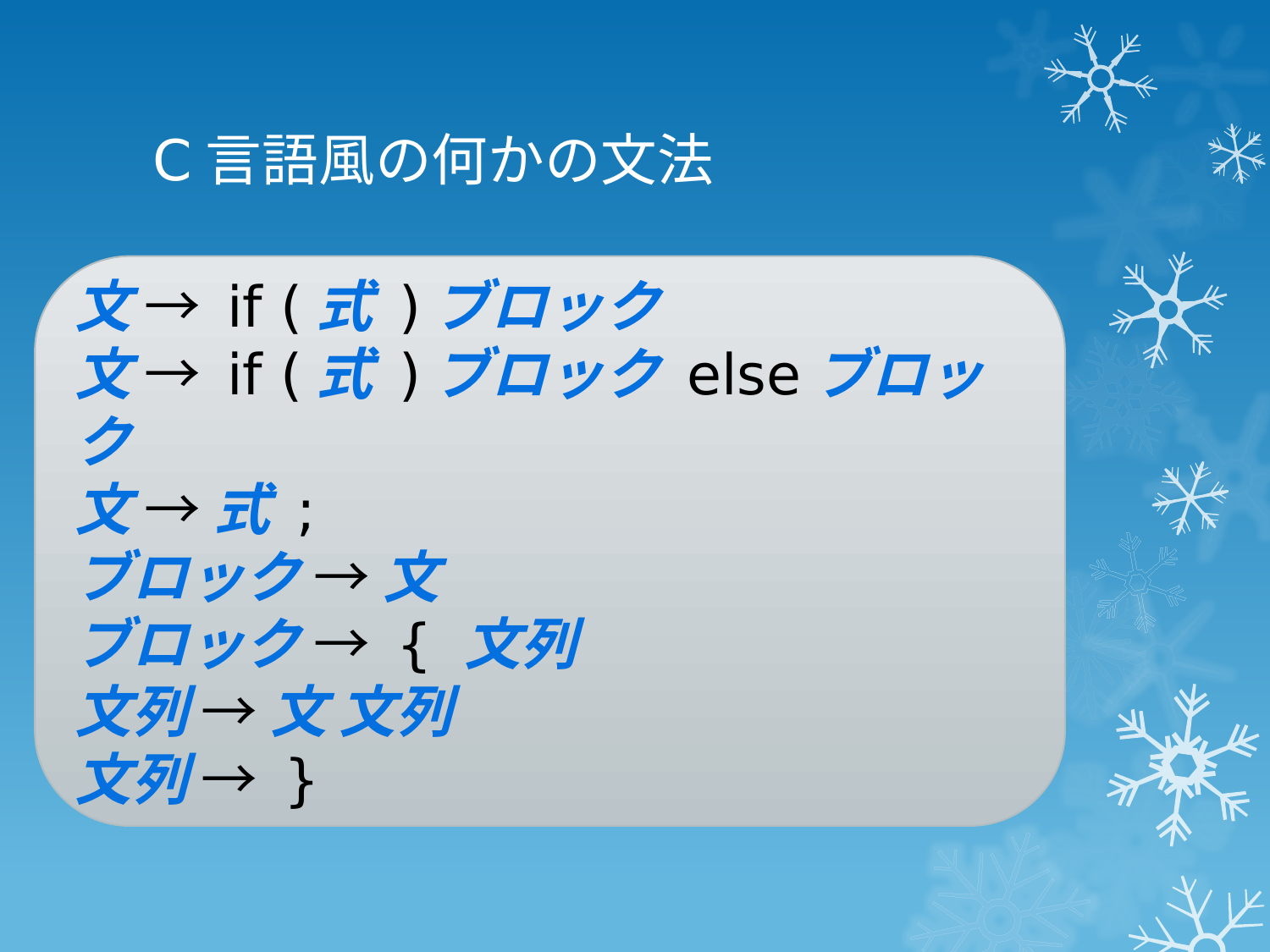

# C言語風の何かの文法
文 → if (式 )ブロック
文 → if (式 )ブロック elseブロック
文 → 式 ;
ブロック → 文
ブロック → { 文列
文列 → 文 文列
文列 → }